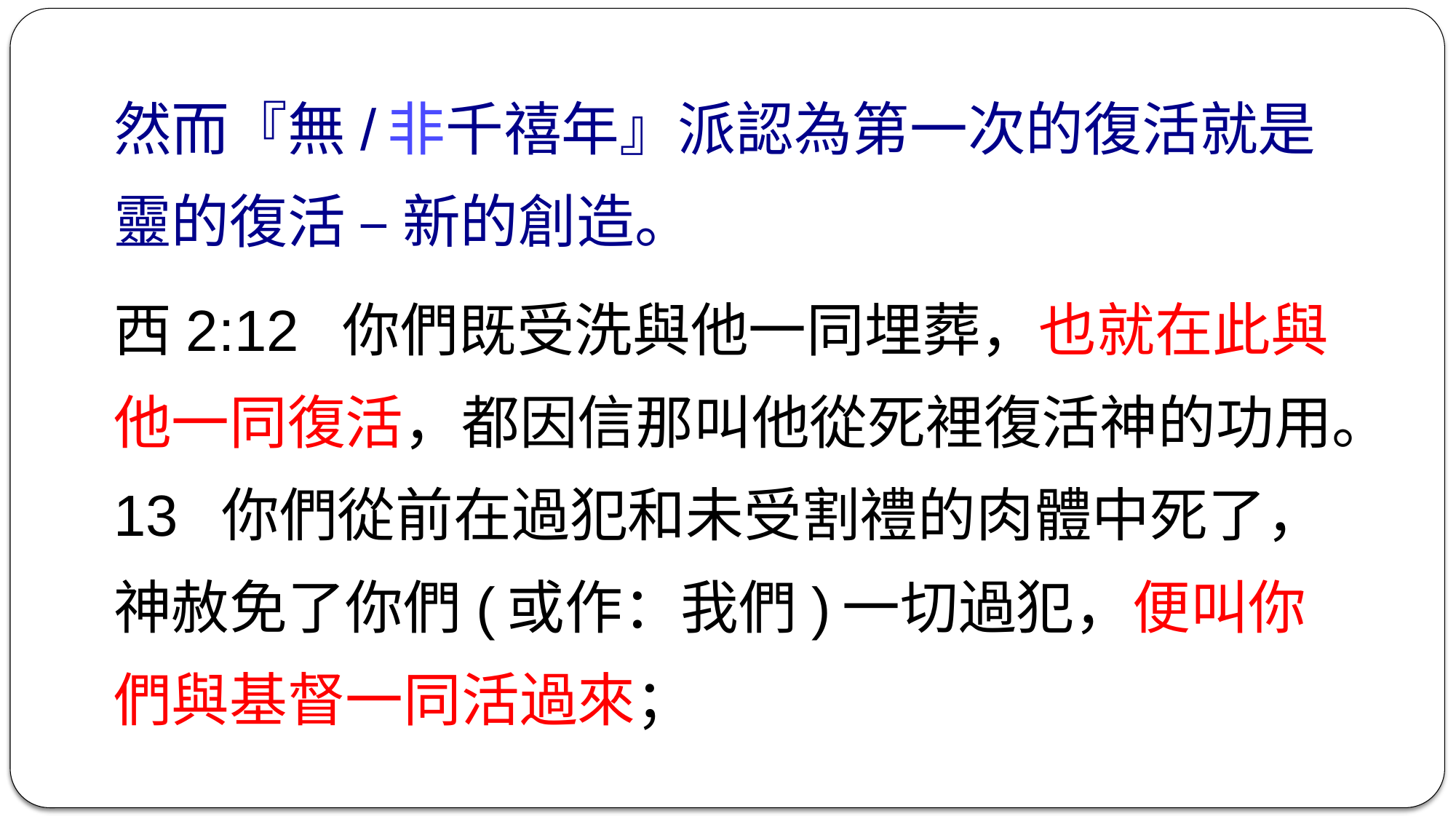

然而『無/非千禧年』派認為第一次的復活就是靈的復活 – 新的創造。
西2:12  你們既受洗與他一同埋葬，也就在此與他一同復活，都因信那叫他從死裡復活神的功用。13  你們從前在過犯和未受割禮的肉體中死了，神赦免了你們(或作：我們)一切過犯，便叫你們與基督一同活過來；